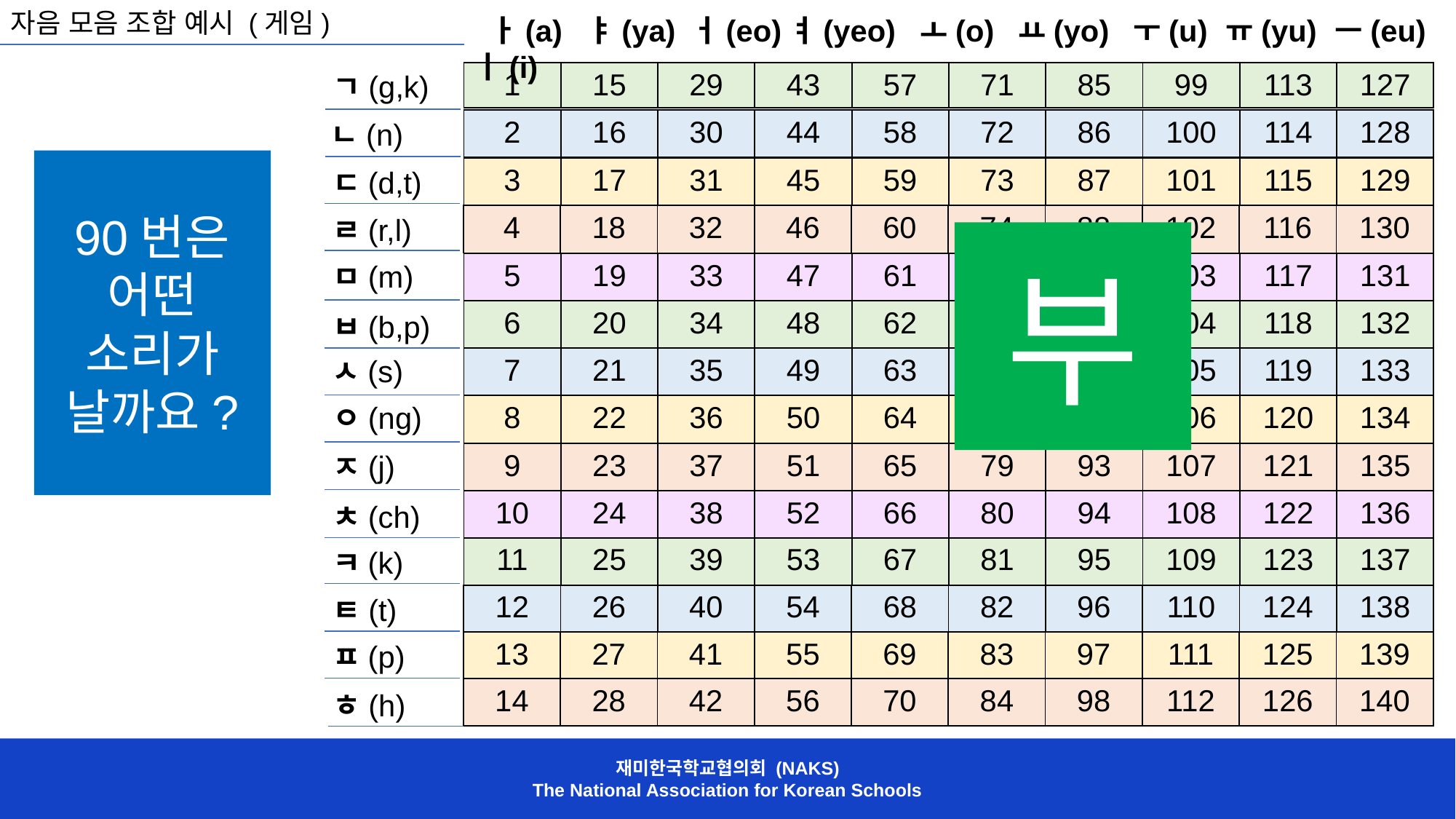

자음 모음 조합 예시 (게임)
 ㅏ(a)  ㅑ(ya)  ㅓ(eo) ㅕ(yeo)  ㅗ(o)  ㅛ(yo)  ㅜ(u)   ㅠ(yu)   ㅡ(eu)  ㅣ(i)
ㄱ(g,k)
| 1 | 15 | 29 | 43 | 57 | 71 | 85 | 99 | 113 | 127 |
| --- | --- | --- | --- | --- | --- | --- | --- | --- | --- |
| 2 | 16 | 30 | 44 | 58 | 72 | 86 | 100 | 114 | 128 |
| --- | --- | --- | --- | --- | --- | --- | --- | --- | --- |
ㄴ(n)
90번은 어떤 소리가 날까요?
| 3 | 17 | 31 | 45 | 59 | 73 | 87 | 101 | 115 | 129 |
| --- | --- | --- | --- | --- | --- | --- | --- | --- | --- |
ㄷ(d,t)
ㄹ(r,l)
| 4 | 18 | 32 | 46 | 60 | 74 | 88 | 102 | 116 | 130 |
| --- | --- | --- | --- | --- | --- | --- | --- | --- | --- |
부
ㅁ(m)
| 5 | 19 | 33 | 47 | 61 | 75 | 89 | 103 | 117 | 131 |
| --- | --- | --- | --- | --- | --- | --- | --- | --- | --- |

| 6 | 20 | 34 | 48 | 62 | 76 | 90 | 104 | 118 | 132 |
| --- | --- | --- | --- | --- | --- | --- | --- | --- | --- |
ㅂ(b,p)
ㅅ(s)
| 7 | 21 | 35 | 49 | 63 | 77 | 91 | 105 | 119 | 133 |
| --- | --- | --- | --- | --- | --- | --- | --- | --- | --- |
ㅇ(ng)
| 8 | 22 | 36 | 50 | 64 | 78 | 92 | 106 | 120 | 134 |
| --- | --- | --- | --- | --- | --- | --- | --- | --- | --- |
ㅈ(j)
| 9 | 23 | 37 | 51 | 65 | 79 | 93 | 107 | 121 | 135 |
| --- | --- | --- | --- | --- | --- | --- | --- | --- | --- |
| 10 | 24 | 38 | 52 | 66 | 80 | 94 | 108 | 122 | 136 |
| --- | --- | --- | --- | --- | --- | --- | --- | --- | --- |
ㅊ(ch)
| 11 | 25 | 39 | 53 | 67 | 81 | 95 | 109 | 123 | 137 |
| --- | --- | --- | --- | --- | --- | --- | --- | --- | --- |
ㅋ(k)
| 12 | 26 | 40 | 54 | 68 | 82 | 96 | 110 | 124 | 138 |
| --- | --- | --- | --- | --- | --- | --- | --- | --- | --- |
ㅌ(t)
| 13 | 27 | 41 | 55 | 69 | 83 | 97 | 111 | 125 | 139 |
| --- | --- | --- | --- | --- | --- | --- | --- | --- | --- |
ㅍ(p)
| 14 | 28 | 42 | 56 | 70 | 84 | 98 | 112 | 126 | 140 |
| --- | --- | --- | --- | --- | --- | --- | --- | --- | --- |
ㅎ(h)
재미한국학교협의회 (NAKS)
The National Association for Korean Schools